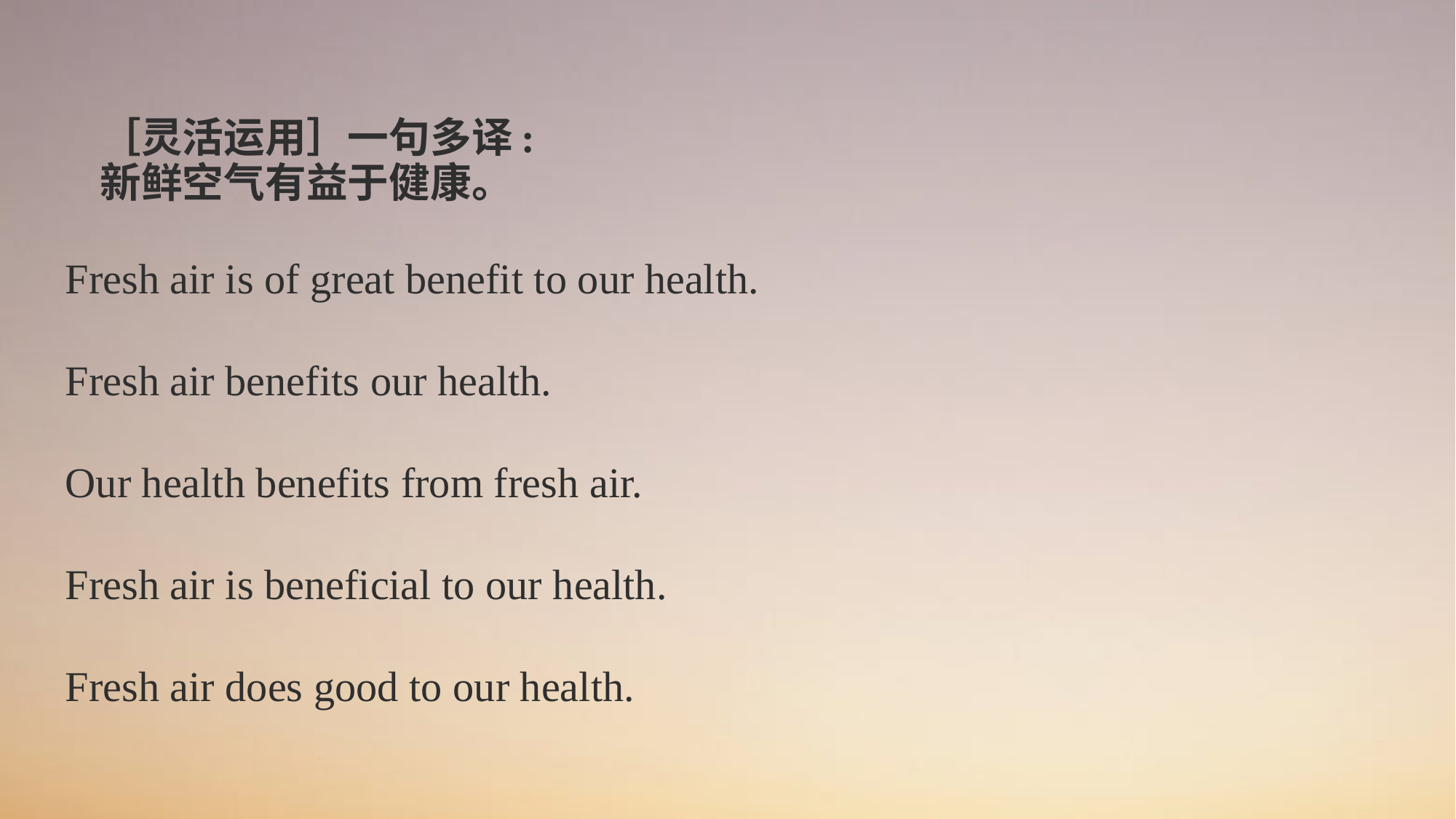

# ［灵活运用］一句多译: 新鲜空气有益于健康。
Fresh air is of great benefit to our health.
Fresh air benefits our health.
Our health benefits from fresh air.
Fresh air is beneficial to our health.
Fresh air does good to our health.